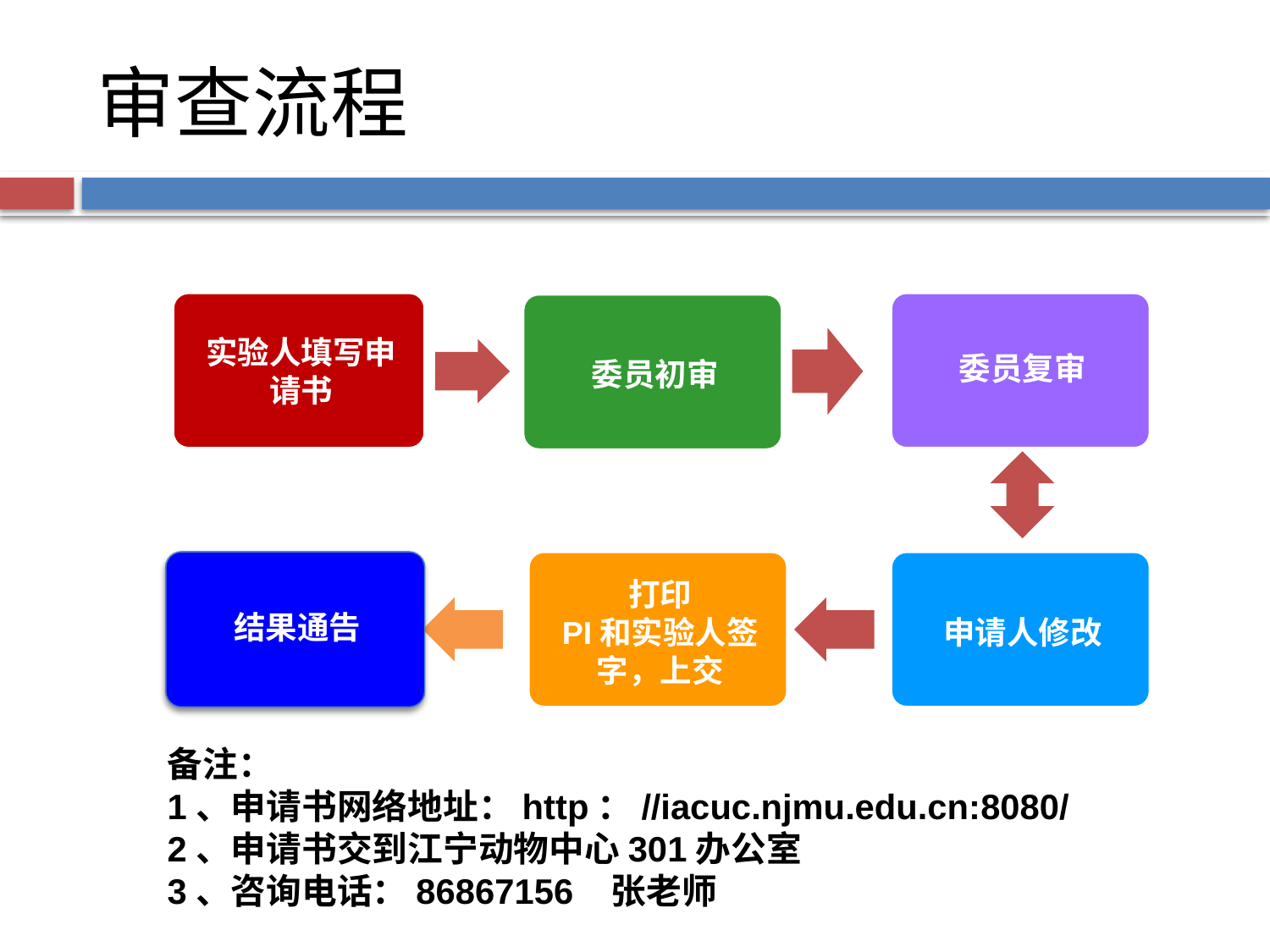

# 审查流程
实验人填写申请书

委员初审

委员复审

申请人修改

打印
PI和实验人签字，上交

结果通告
备注：
1、申请书网络地址：http：//iacuc.njmu.edu.cn:8080/
2、申请书交到江宁动物中心301办公室
3、咨询电话：86867156   张老师